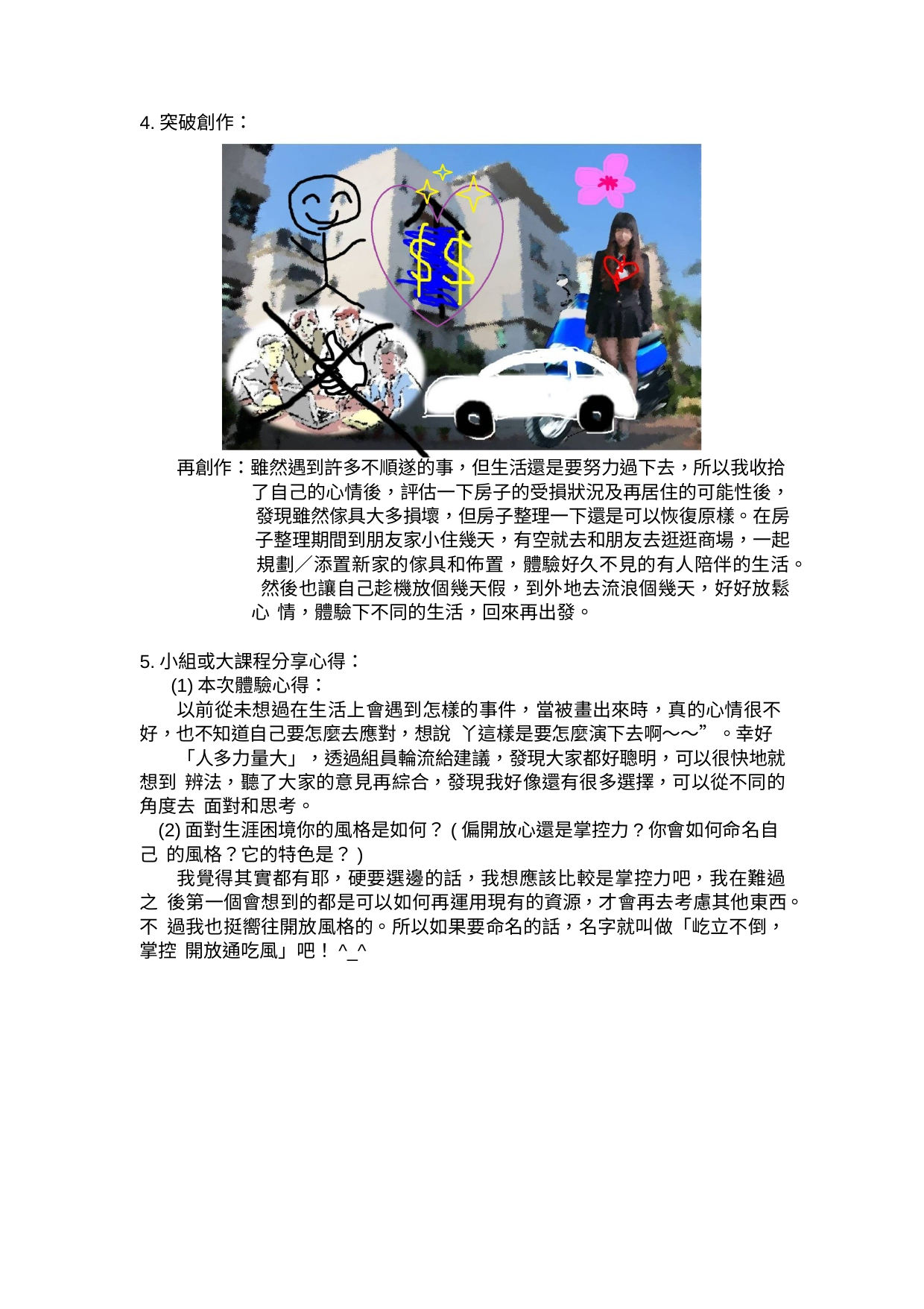

4.突破創作：

再創作：雖然遇到許多不順遂的事，但生活還是要努力過下去，所以我收拾  了自己的心情後，評估一下房子的受損狀況及再居住的可能性後，  發現雖然傢具大多損壞，但房子整理一下還是可以恢復原樣。在房  子整理期間到朋友家小住幾天，有空就去和朋友去逛逛商場，一起  規劃／添置新家的傢具和佈置，體驗好久不見的有人陪伴的生活。  然後也讓自己趁機放個幾天假，到外地去流浪個幾天，好好放鬆心  情，體驗下不同的生活，回來再出發。

5.小組或大課程分享心得：  (1)本次體驗心得：
以前從未想過在生活上會遇到怎樣的事件，當被畫出來時，真的心情很不  好，也不知道自己要怎麼去應對，想說  丫這樣是要怎麼演下去啊～～”。幸好
「人多力量大」，透過組員輪流給建議，發現大家都好聰明，可以很快地就想到  辨法，聽了大家的意見再綜合，發現我好像還有很多選擇，可以從不同的角度去  面對和思考。
(2)面對生涯困境你的風格是如何？(偏開放心還是掌控力?你會如何命名自己  的風格？它的特色是？)
我覺得其實都有耶，硬要選邊的話，我想應該比較是掌控力吧，我在難過之  後第一個會想到的都是可以如何再運用現有的資源，才會再去考慮其他東西。不  過我也挺嚮往開放風格的。所以如果要命名的話，名字就叫做「屹立不倒，掌控  開放通吃風」吧！^_^